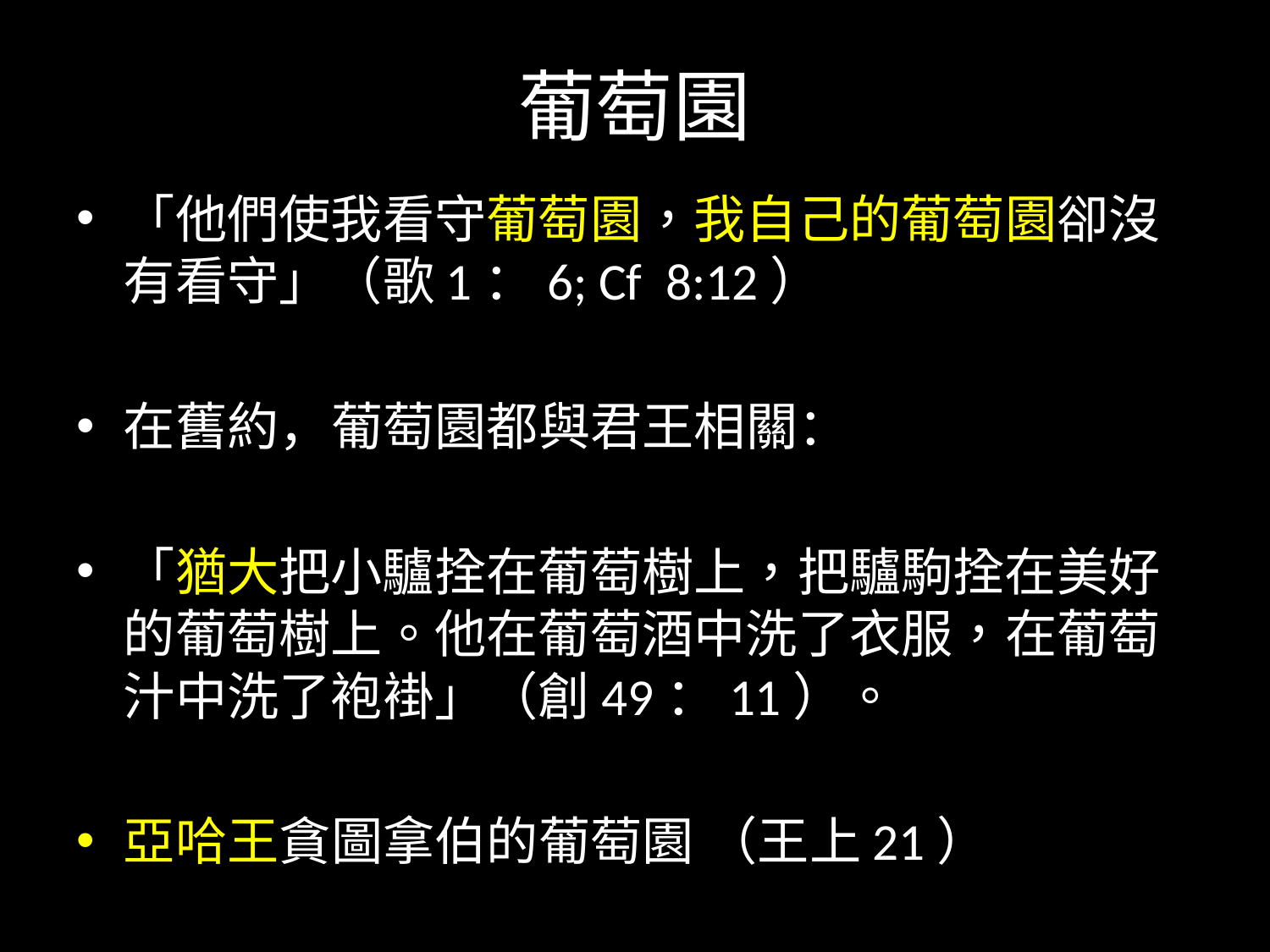

# 葡萄園
「他們使我看守葡萄園，我自己的葡萄園卻沒有看守」（歌1：6; Cf  8:12）

在舊約，葡萄園都與君王相關：

「猶大把小驢拴在葡萄樹上，把驢駒拴在美好的葡萄樹上。他在葡萄酒中洗了衣服，在葡萄汁中洗了袍褂」（創49：11）。

亞哈王貪圖拿伯的葡萄園 （王上21）